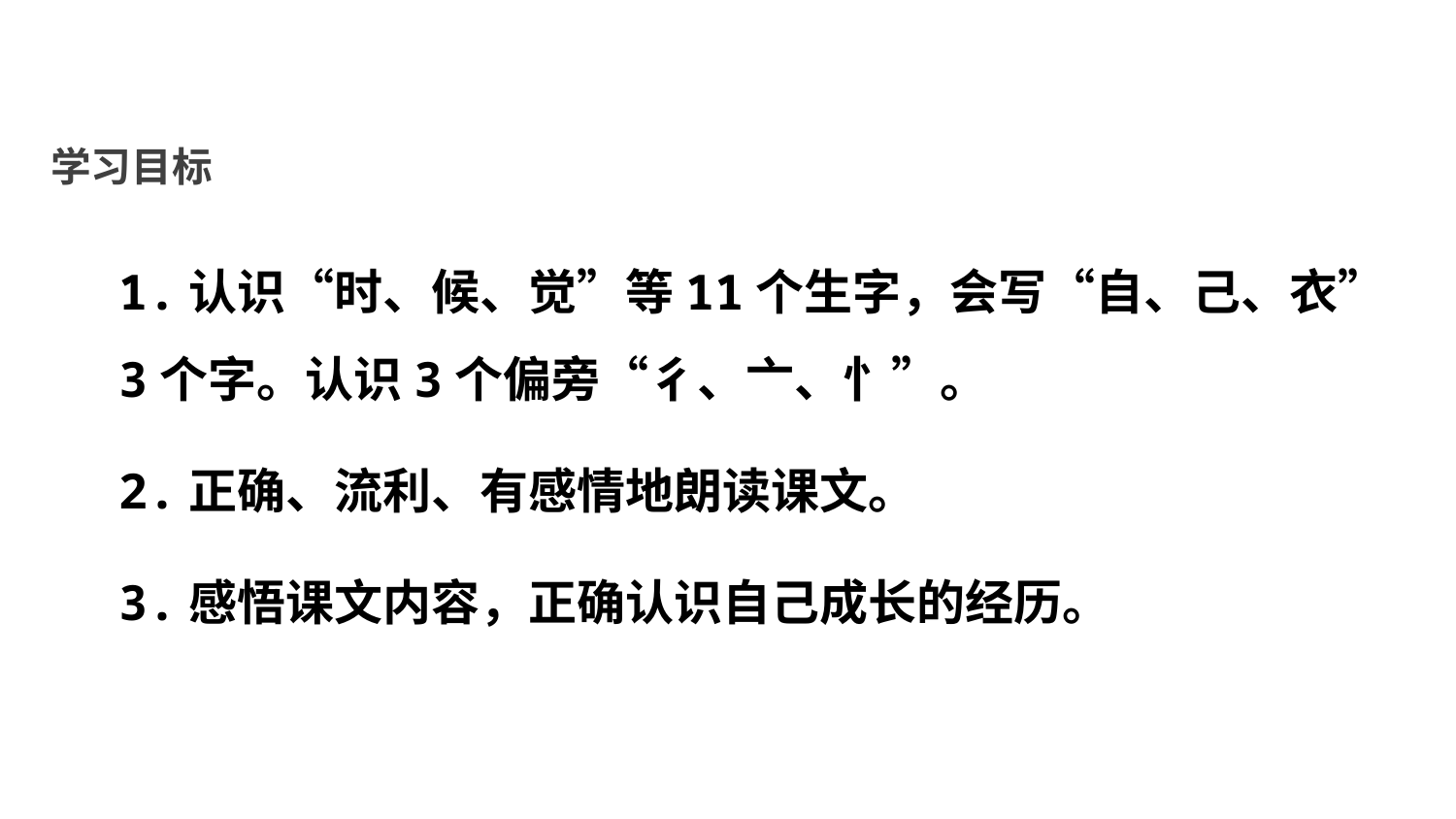

学习目标
1.认识“时、候、觉”等11个生字，会写“自、己、衣”3个字。认识3个偏旁“彳、亠、忄”。
2.正确、流利、有感情地朗读课文。
3.感悟课文内容，正确认识自己成长的经历。